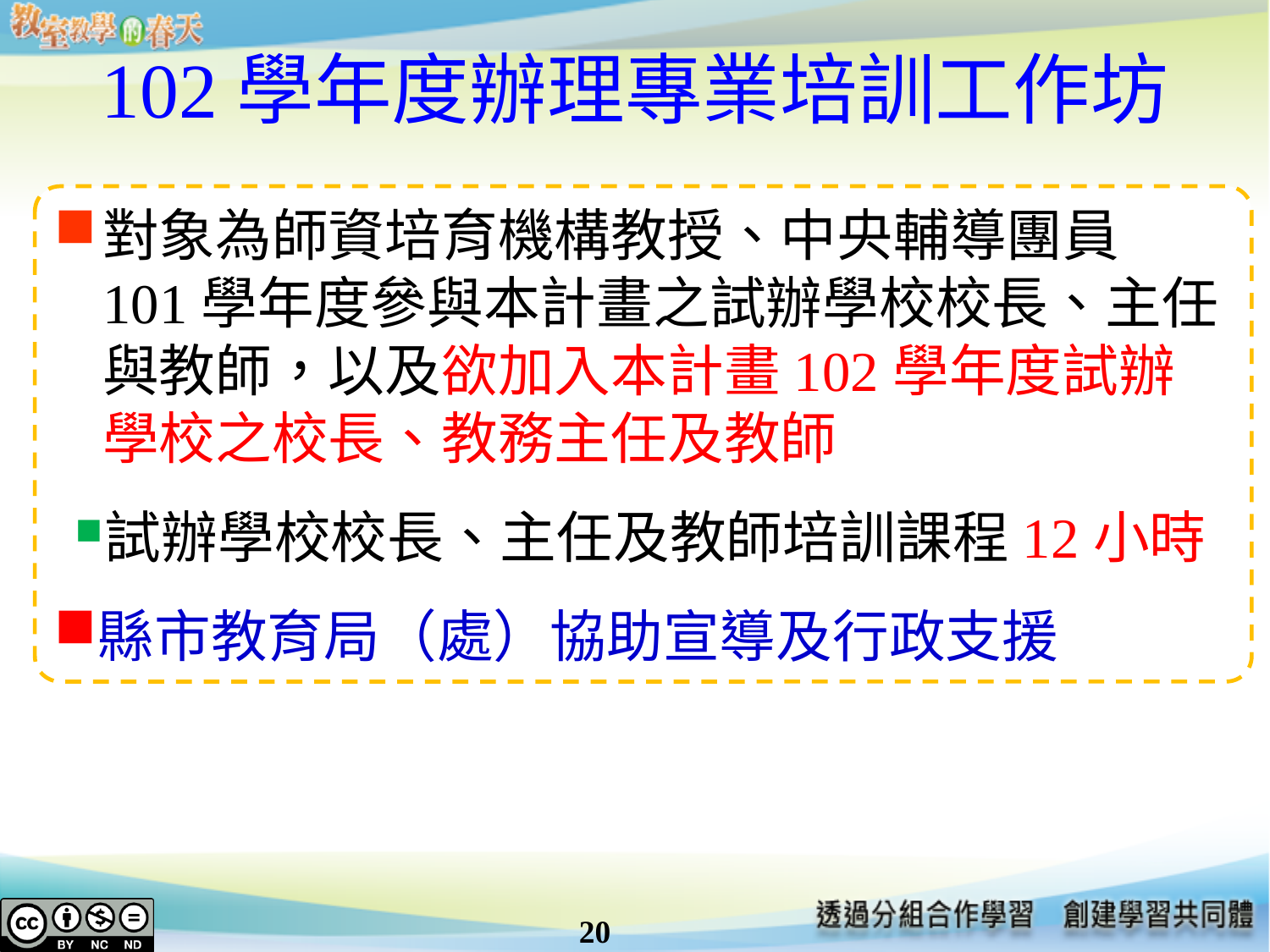

# 102學年度辦理專業培訓工作坊
對象為師資培育機構教授、中央輔導團員
101學年度參與本計畫之試辦學校校長、主任與教師，以及欲加入本計畫102學年度試辦學校之校長、教務主任及教師
試辦學校校長、主任及教師培訓課程12小時
縣市教育局（處）協助宣導及行政支援
20